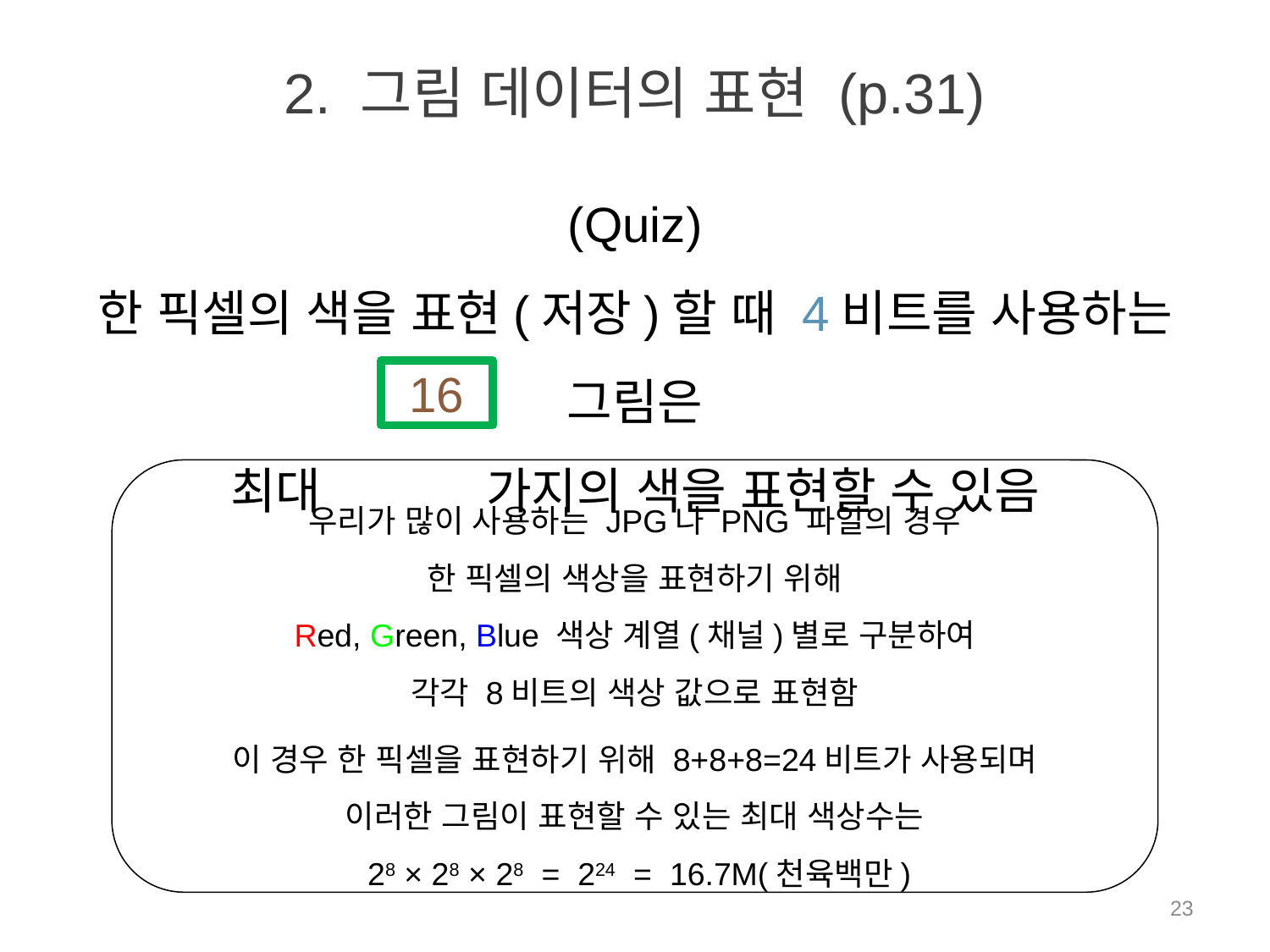

# 2. 그림 데이터의 표현 (p.31)
(Quiz)
한 픽셀의 색을 표현(저장)할 때 4비트를 사용하는 그림은
최대            가지의 색을 표현할 수 있음
16

우리가 많이 사용하는 JPG나 PNG 파일의 경우
한 픽셀의 색상을 표현하기 위해
Red, Green, Blue 색상 계열(채널)별로 구분하여
각각 8비트의 색상 값으로 표현함
이 경우 한 픽셀을 표현하기 위해 8+8+8=24비트가 사용되며
이러한 그림이 표현할 수 있는 최대 색상수는
 28 × 28 × 28  =  224  =  16.7M(천육백만)
23